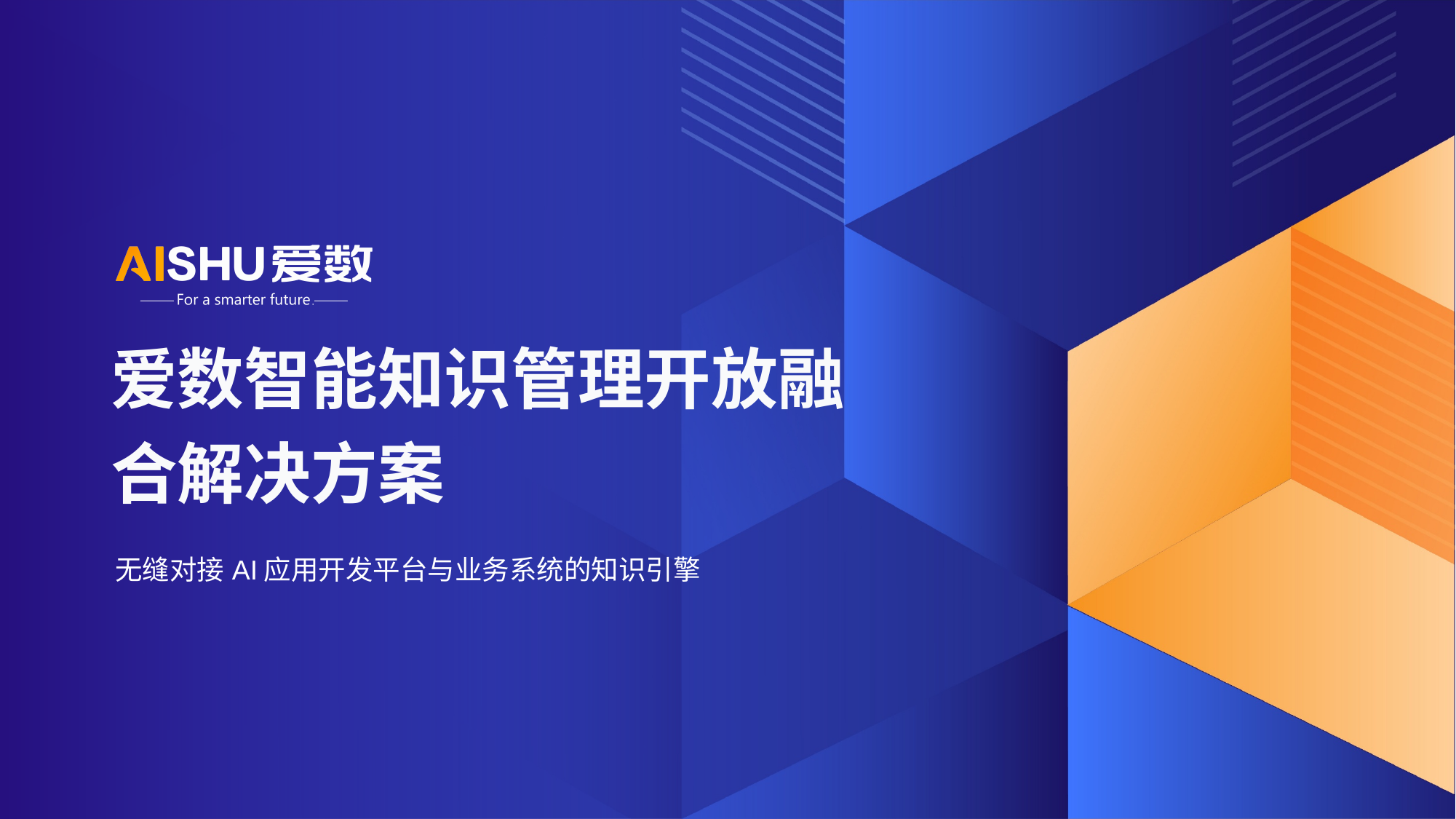

爱数智能知识管理开放融合解决方案
无缝对接AI应用开发平台与业务系统的知识引擎